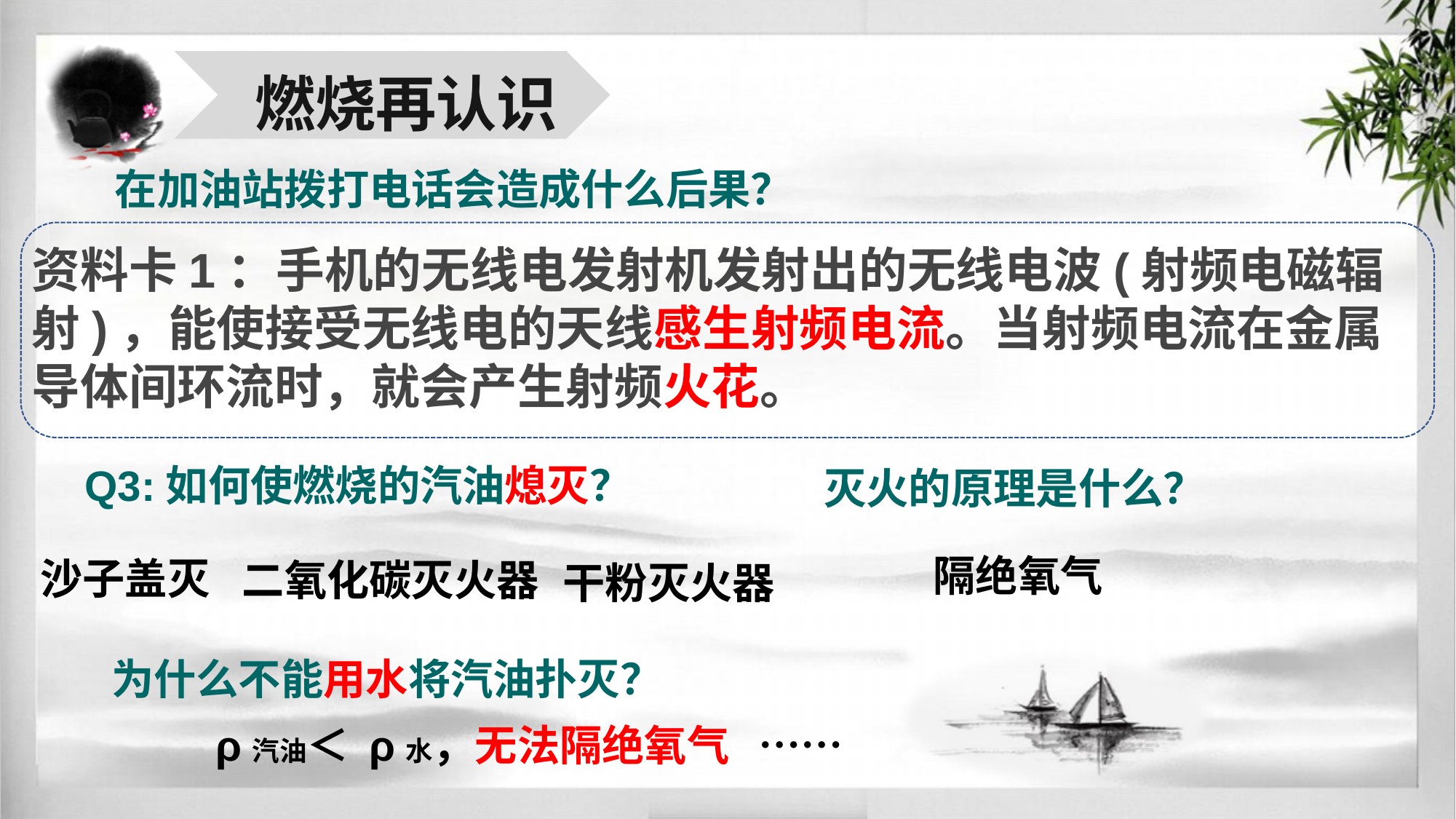

燃烧再认识
在加油站拨打电话会造成什么后果？

资料卡1：手机的无线电发射机发射出的无线电波(射频电磁辐射)，能使接受无线电的天线感生射频电流。当射频电流在金属导体间环流时，就会产生射频火花。
Q3:如何使燃烧的汽油熄灭？
灭火的原理是什么？
隔绝氧气
沙子盖灭
二氧化碳灭火器
干粉灭火器
为什么不能用水将汽油扑灭？
ρ汽油＜ ρ水，无法隔绝氧气   ……